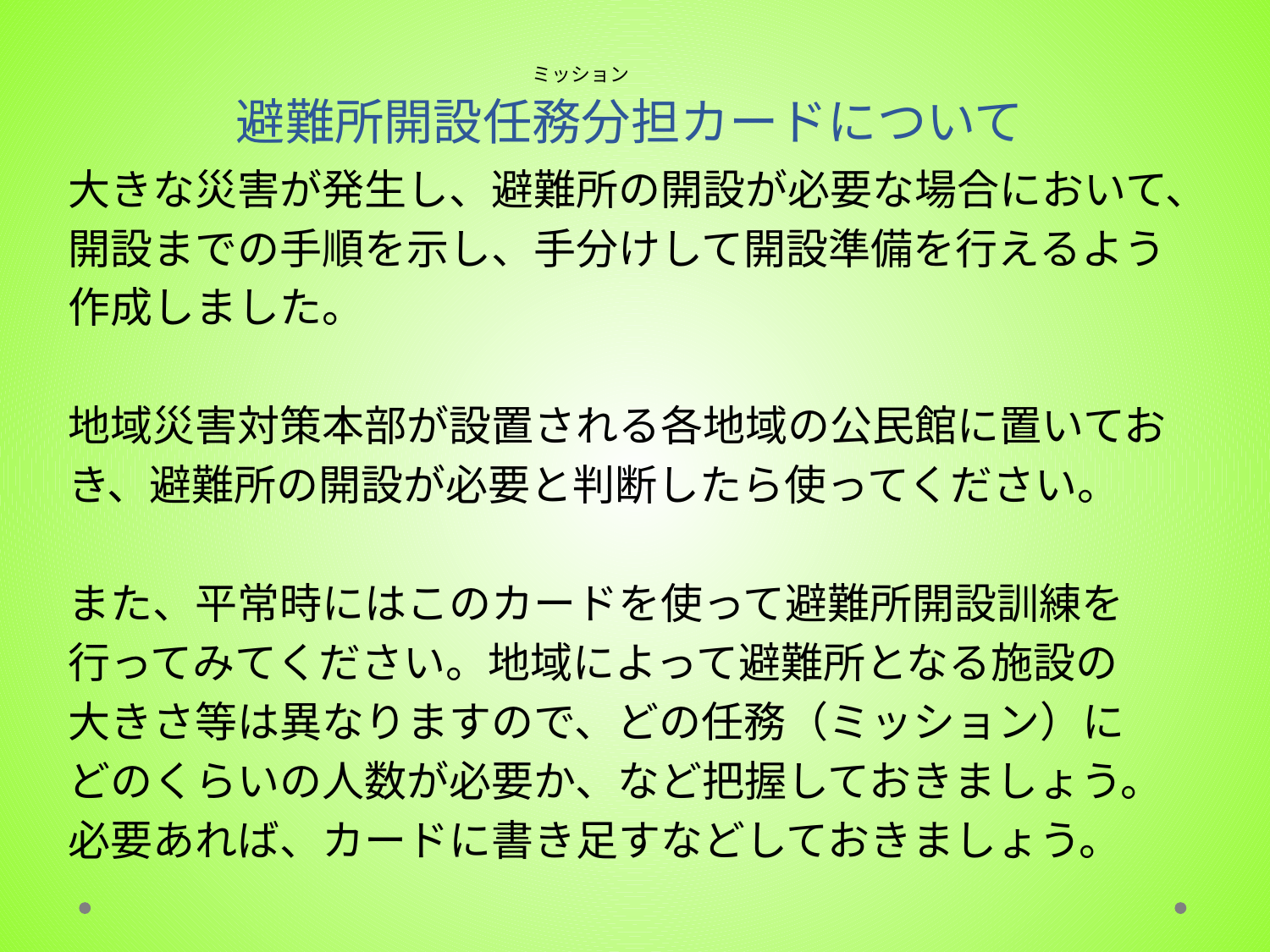

# 避難所開設任務分担カードについて
ミッション
大きな災害が発生し、避難所の開設が必要な場合において、
開設までの手順を示し、手分けして開設準備を行えるよう
作成しました。

地域災害対策本部が設置される各地域の公民館に置いてお
き、避難所の開設が必要と判断したら使ってください。

また、平常時にはこのカードを使って避難所開設訓練を
行ってみてください。地域によって避難所となる施設の
大きさ等は異なりますので、どの任務（ミッション）に
どのくらいの人数が必要か、など把握しておきましょう。
必要あれば、カードに書き足すなどしておきましょう。